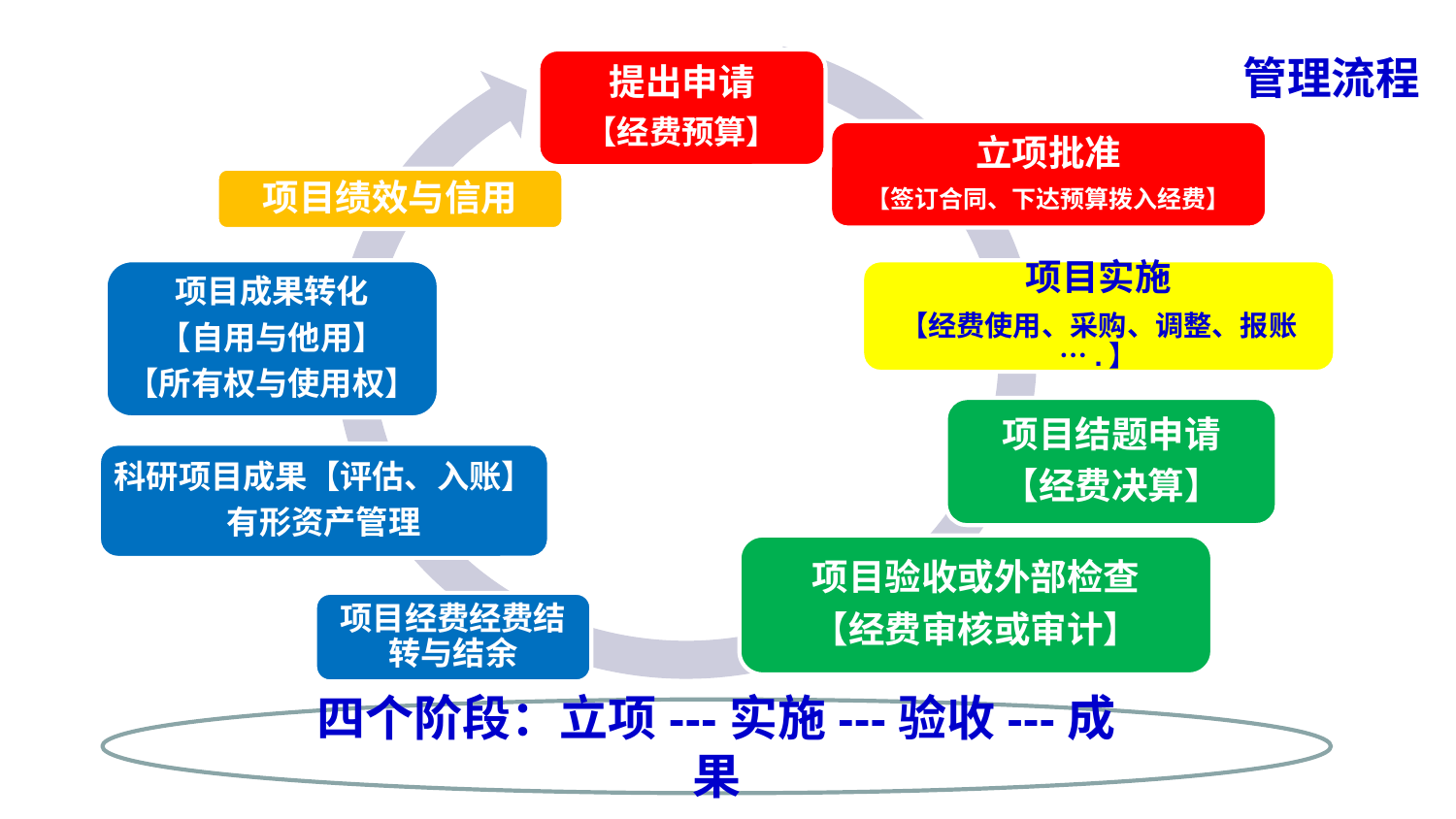

# 管理流程
提出申请
【经费预算】
立项批准
【签订合同、下达预算拨入经费】
项目实施
【经费使用、采购、调整、报账….】
项目结题申请
【经费决算】
项目验收或外部检查
【经费审核或审计】
项目经费经费结转与结余
科研项目成果【评估、入账】
有形资产管理
项目成果转化
【自用与他用】
【所有权与使用权】
项目绩效与信用
四个阶段：立项---实施---验收---成果